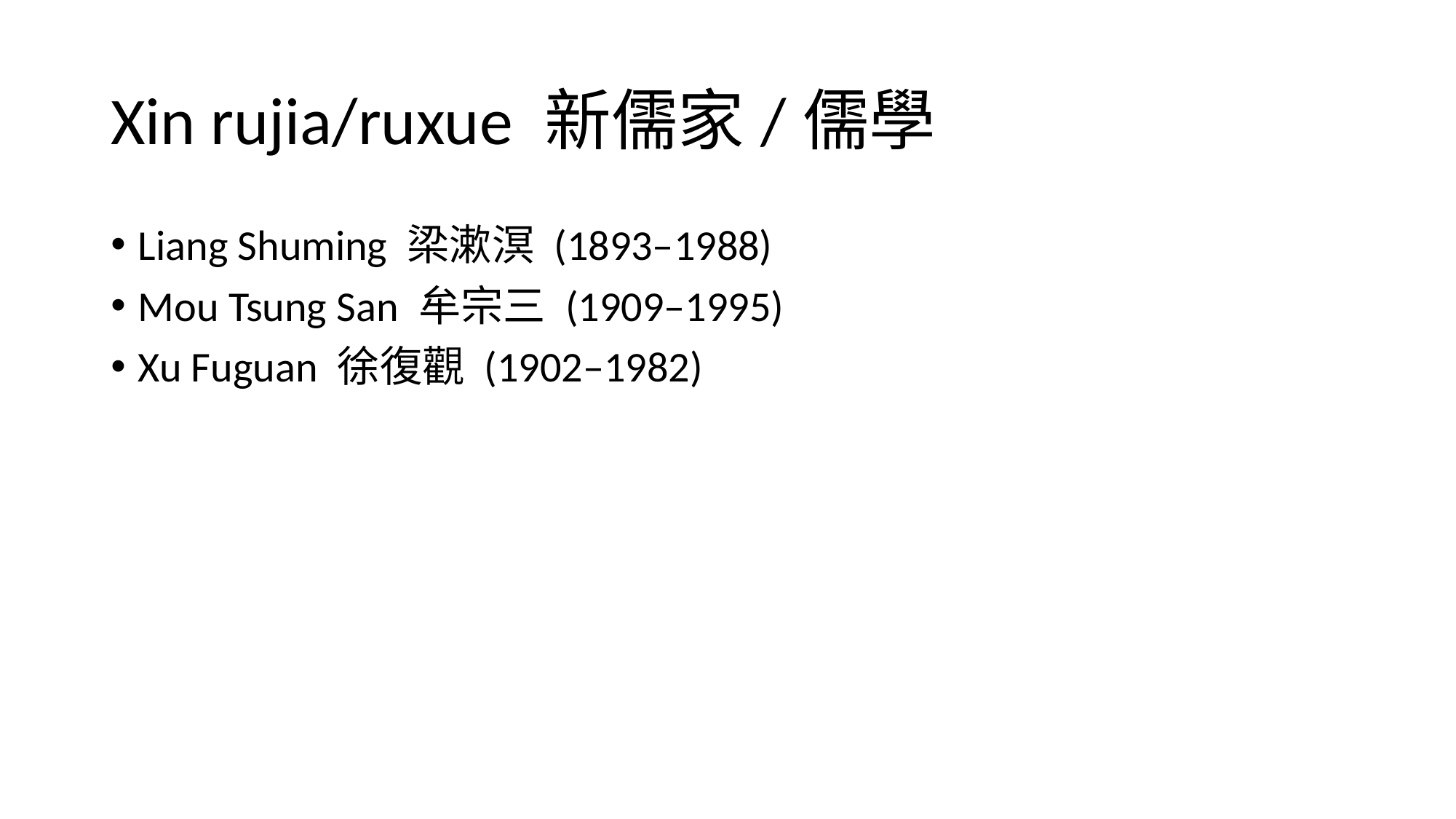

# Xin rujia/ruxue 新儒家/儒學
Liang Shuming 梁漱溟 (1893–1988)
Mou Tsung San 牟宗三 (1909–1995)
Xu Fuguan 徐復觀 (1902–1982)